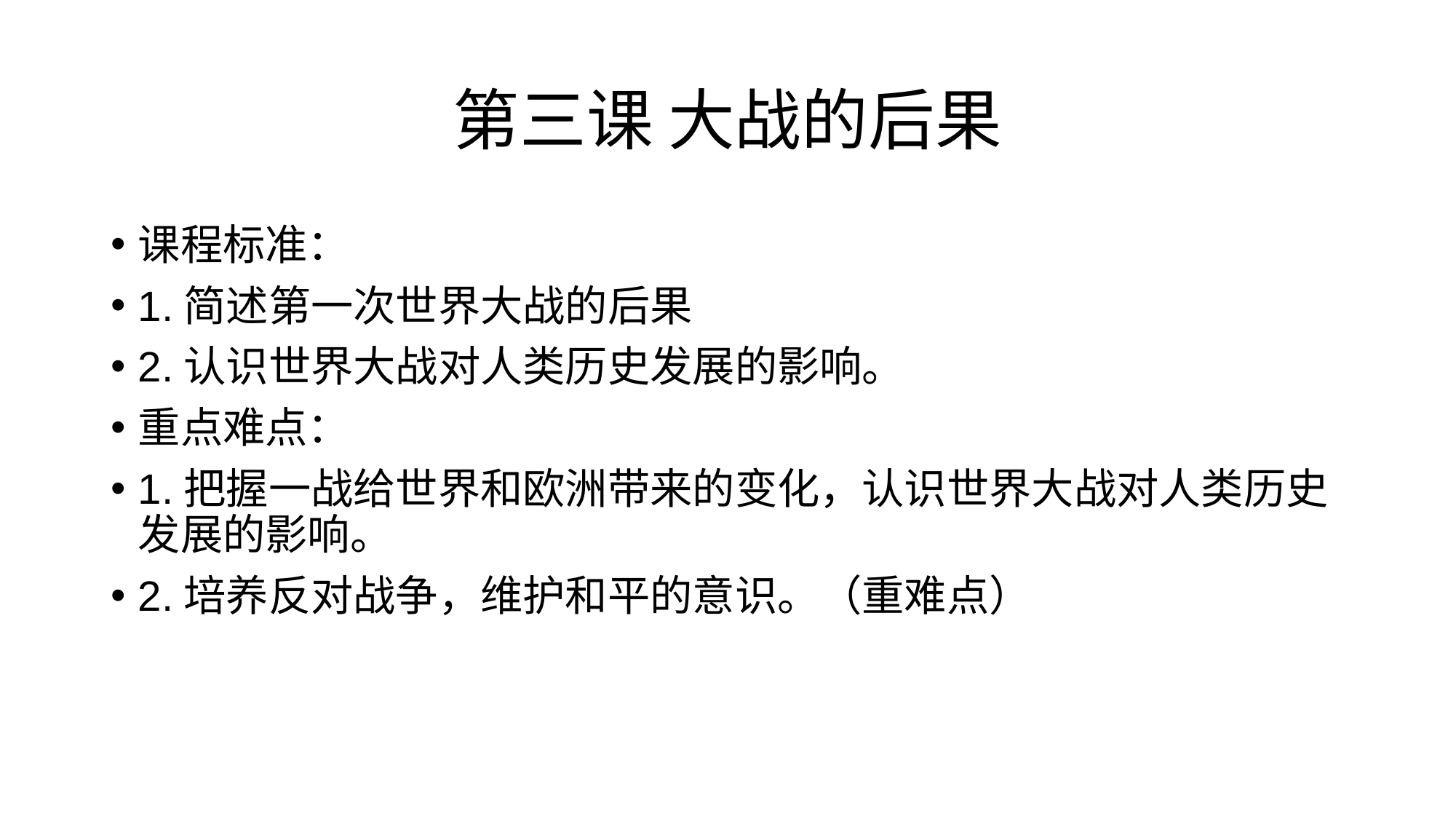

# 第三课 大战的后果
课程标准：
1.简述第一次世界大战的后果
2.认识世界大战对人类历史发展的影响。
重点难点：
1.把握一战给世界和欧洲带来的变化，认识世界大战对人类历史发展的影响。
2.培养反对战争，维护和平的意识。（重难点）